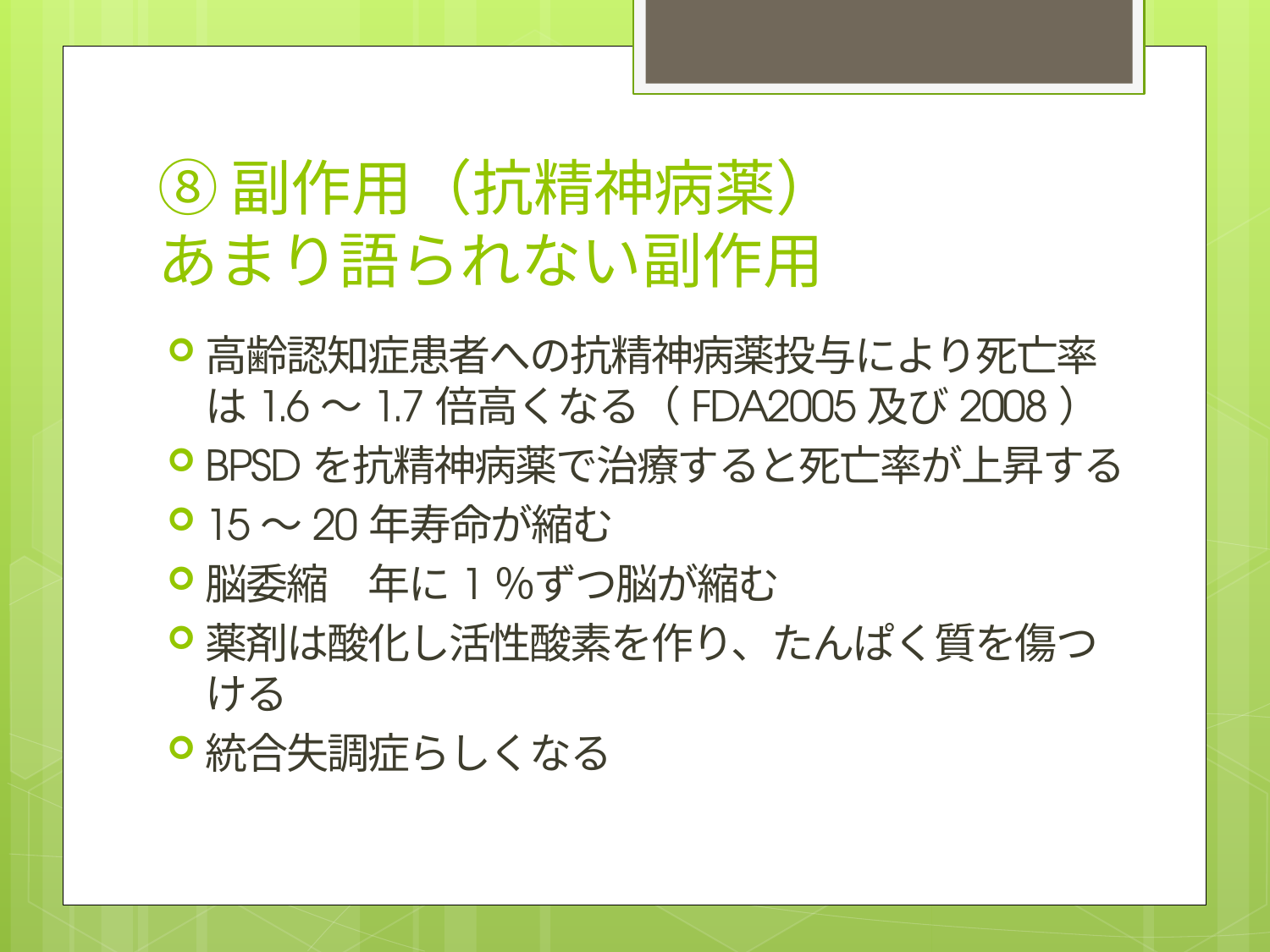

# ⑧副作用（抗精神病薬） あまり語られない副作用
高齢認知症患者への抗精神病薬投与により死亡率は1.6～1.7倍高くなる（FDA2005及び2008）
BPSDを抗精神病薬で治療すると死亡率が上昇する
15～20年寿命が縮む
脳委縮　年に1％ずつ脳が縮む
薬剤は酸化し活性酸素を作り、たんぱく質を傷つける
統合失調症らしくなる